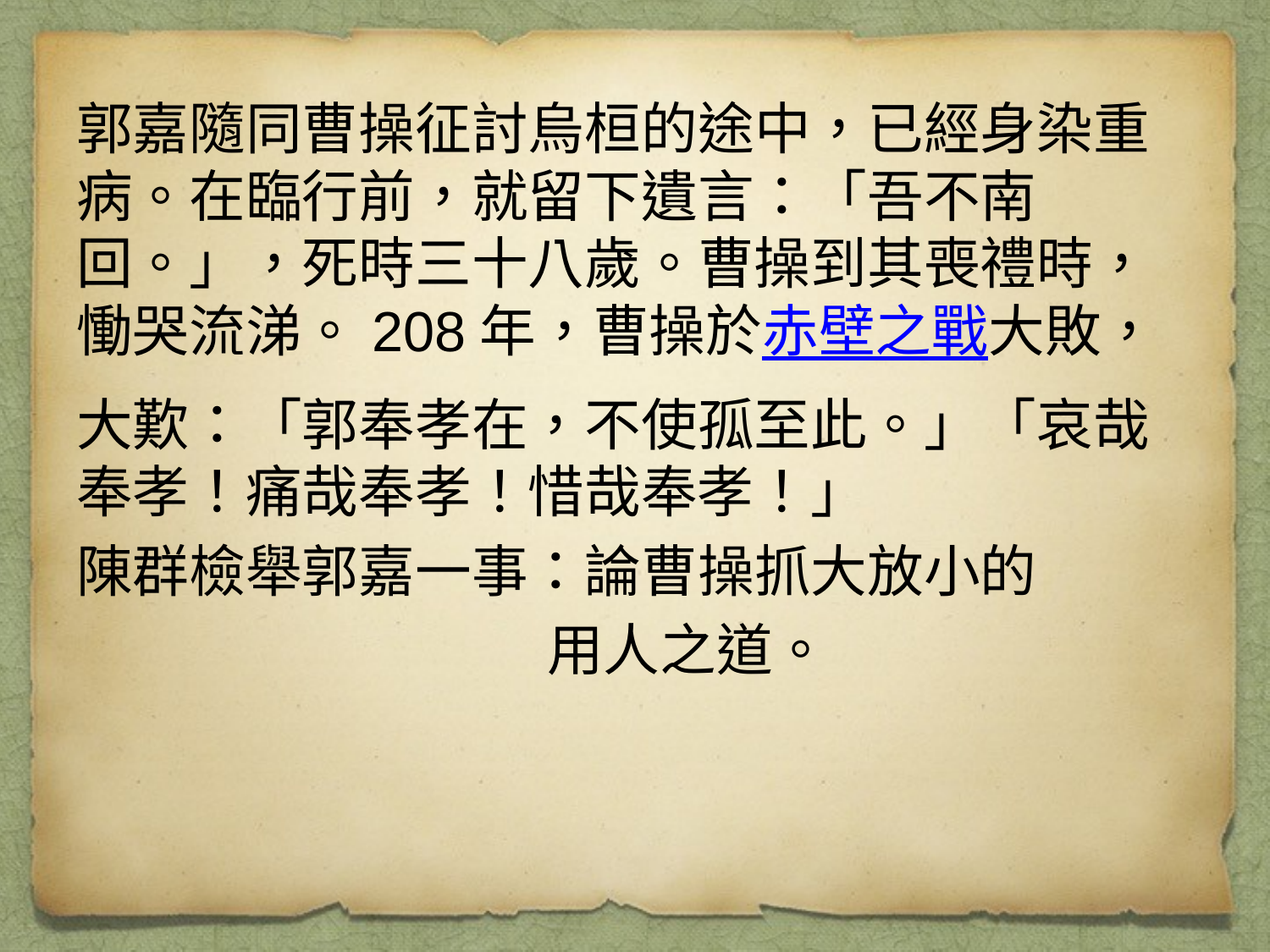

#
郭嘉隨同曹操征討烏桓的途中，已經身染重病。在臨行前，就留下遺言：「吾不南回。」，死時三十八歲。曹操到其喪禮時，慟哭流涕。208年，曹操於赤壁之戰大敗，
大歎：「郭奉孝在，不使孤至此。」「哀哉奉孝！痛哉奉孝！惜哉奉孝！」
陳群檢舉郭嘉一事：論曹操抓大放小的
                                    用人之道。